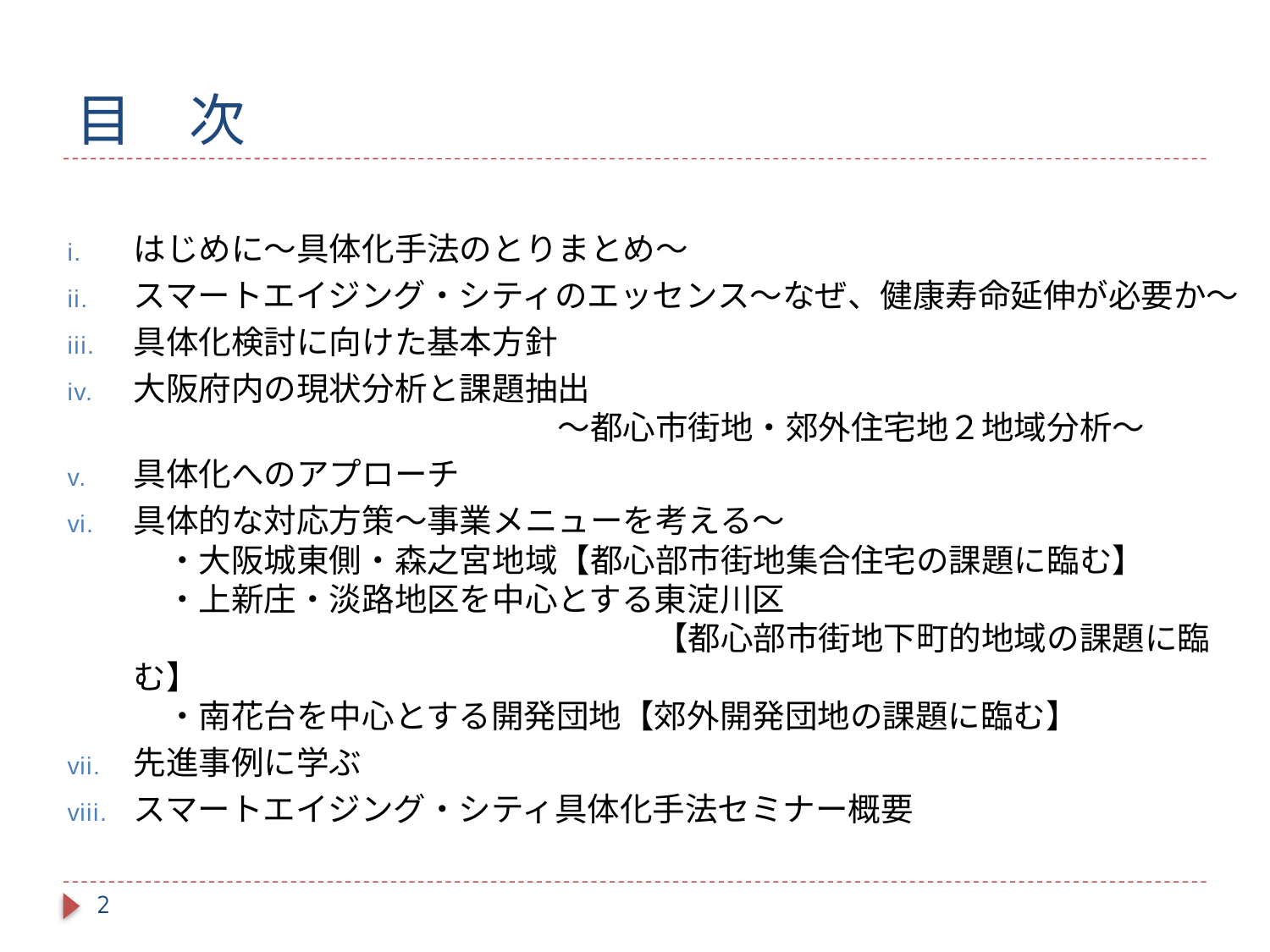

# 目　次
はじめに～具体化手法のとりまとめ～
スマートエイジング・シティのエッセンス～なぜ、健康寿命延伸が必要か～
具体化検討に向けた基本方針
大阪府内の現状分析と課題抽出
　　　　　　　　　　　　　～都心市街地・郊外住宅地２地域分析～
具体化へのアプローチ
具体的な対応方策～事業メニューを考える～
　・大阪城東側・森之宮地域【都心部市街地集合住宅の課題に臨む】
　・上新庄・淡路地区を中心とする東淀川区
　　　　　　　　　　　　　　　　【都心部市街地下町的地域の課題に臨む】
　・南花台を中心とする開発団地【郊外開発団地の課題に臨む】
先進事例に学ぶ
スマートエイジング・シティ具体化手法セミナー概要
2